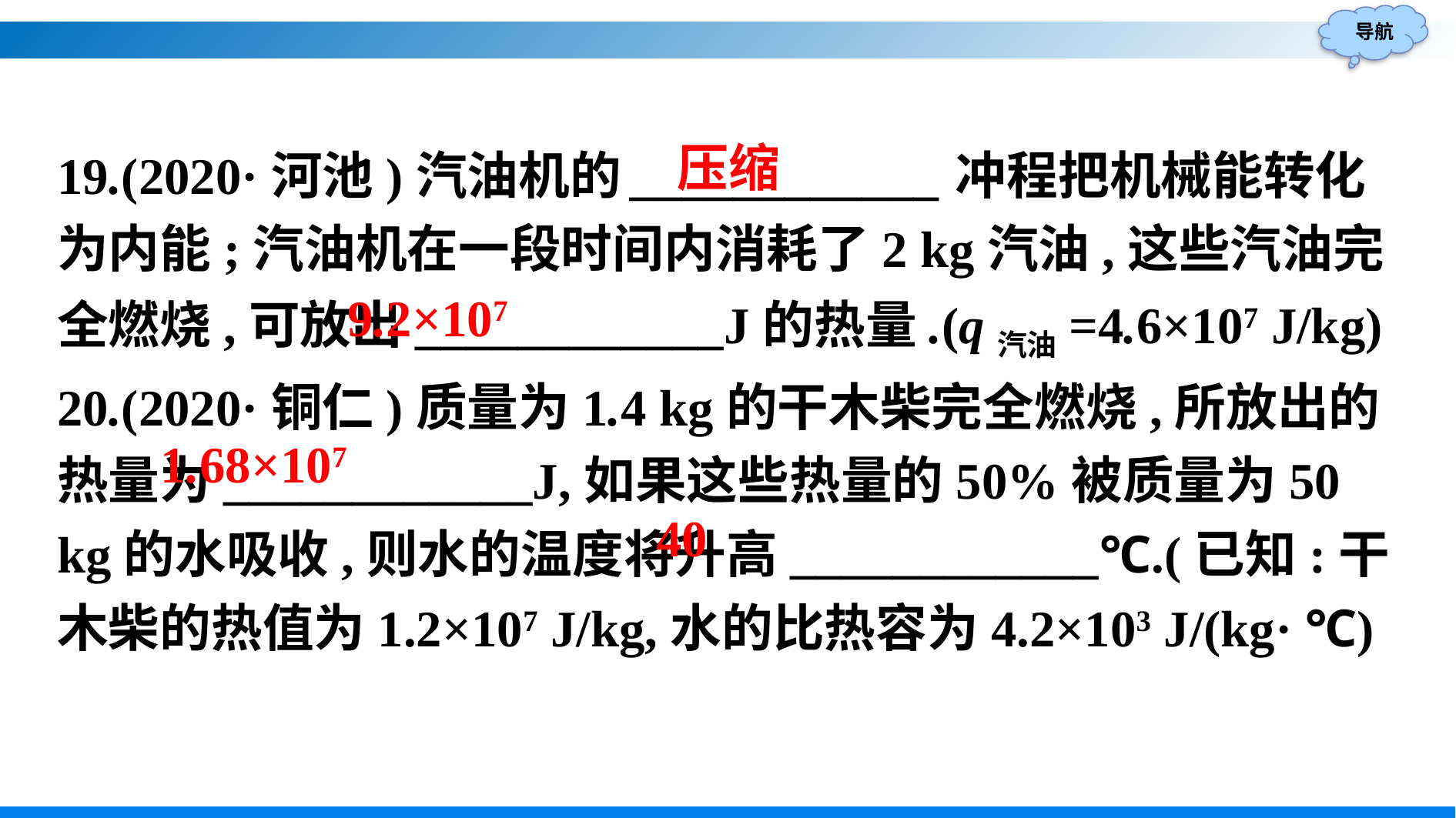

19.(2020·河池)汽油机的____________冲程把机械能转化为内能;汽油机在一段时间内消耗了2 kg汽油,这些汽油完全燃烧,可放出____________J的热量.(q汽油=4.6×107 J/kg)
20.(2020·铜仁)质量为1.4 kg的干木柴完全燃烧,所放出的热量为____________J,如果这些热量的50%被质量为50 kg的水吸收,则水的温度将升高____________℃.(已知:干木柴的热值为1.2×107 J/kg,水的比热容为4.2×103 J/(kg· ℃)
压缩
9.2×107
1.68×107
40